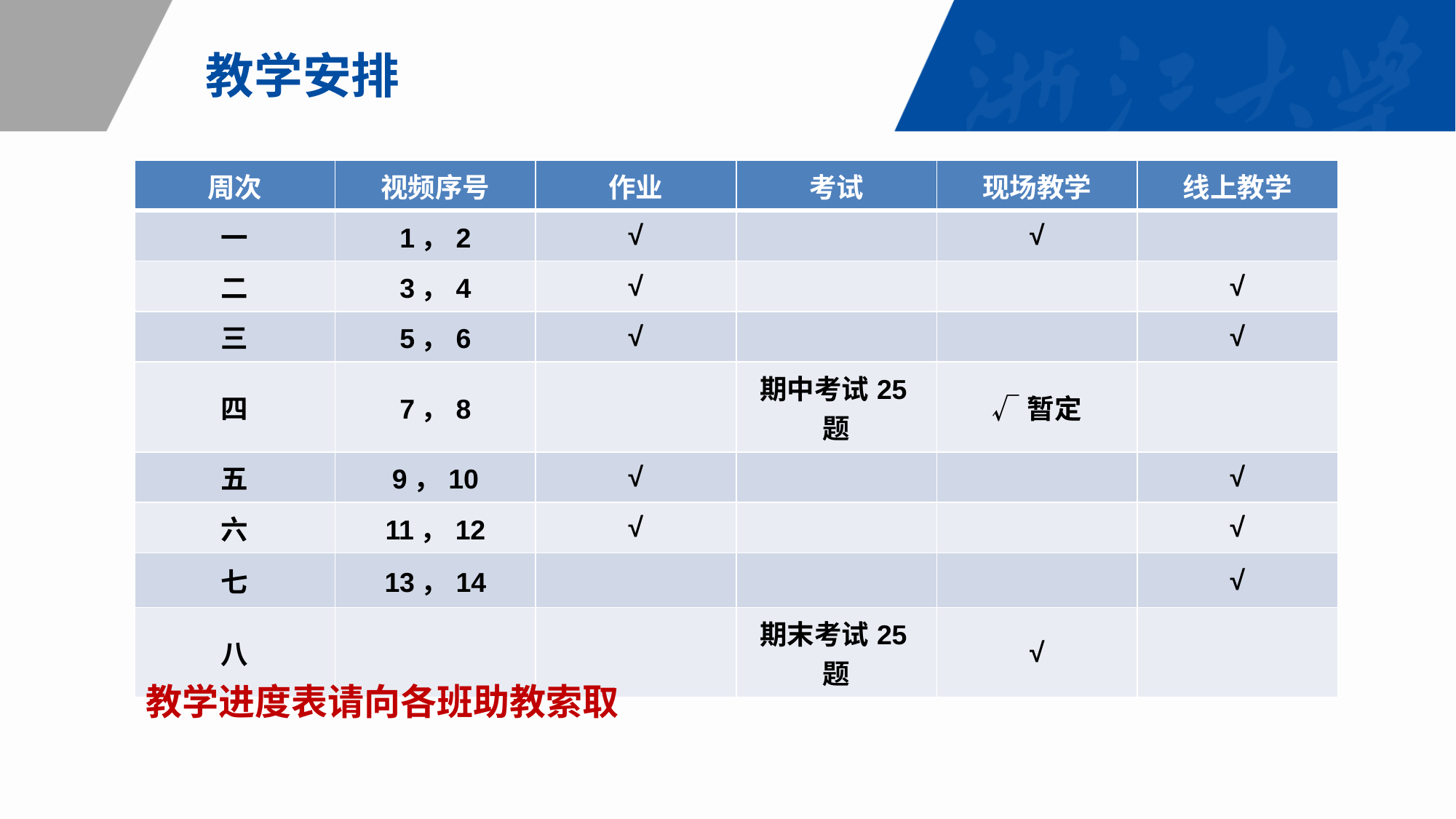

教学安排
| 周次 | 视频序号 | 作业 | 考试 | 现场教学 | 线上教学 |
| --- | --- | --- | --- | --- | --- |
| 一 | 1，2 | √ |  | √ |  |
| 二 | 3，4 | √ |  |  | √ |
| 三 | 5，6 | √ |  |  | √ |
| 四 | 7，8 |  | 期中考试25题 | √暂定 |  |
| 五 | 9，10 | √ |  |  | √ |
| 六 | 11，12 | √ |  |  | √ |
| 七 | 13，14 |  |  |  | √ |
| 八 |  |  | 期末考试25题 | √ |  |
教学进度表请向各班助教索取